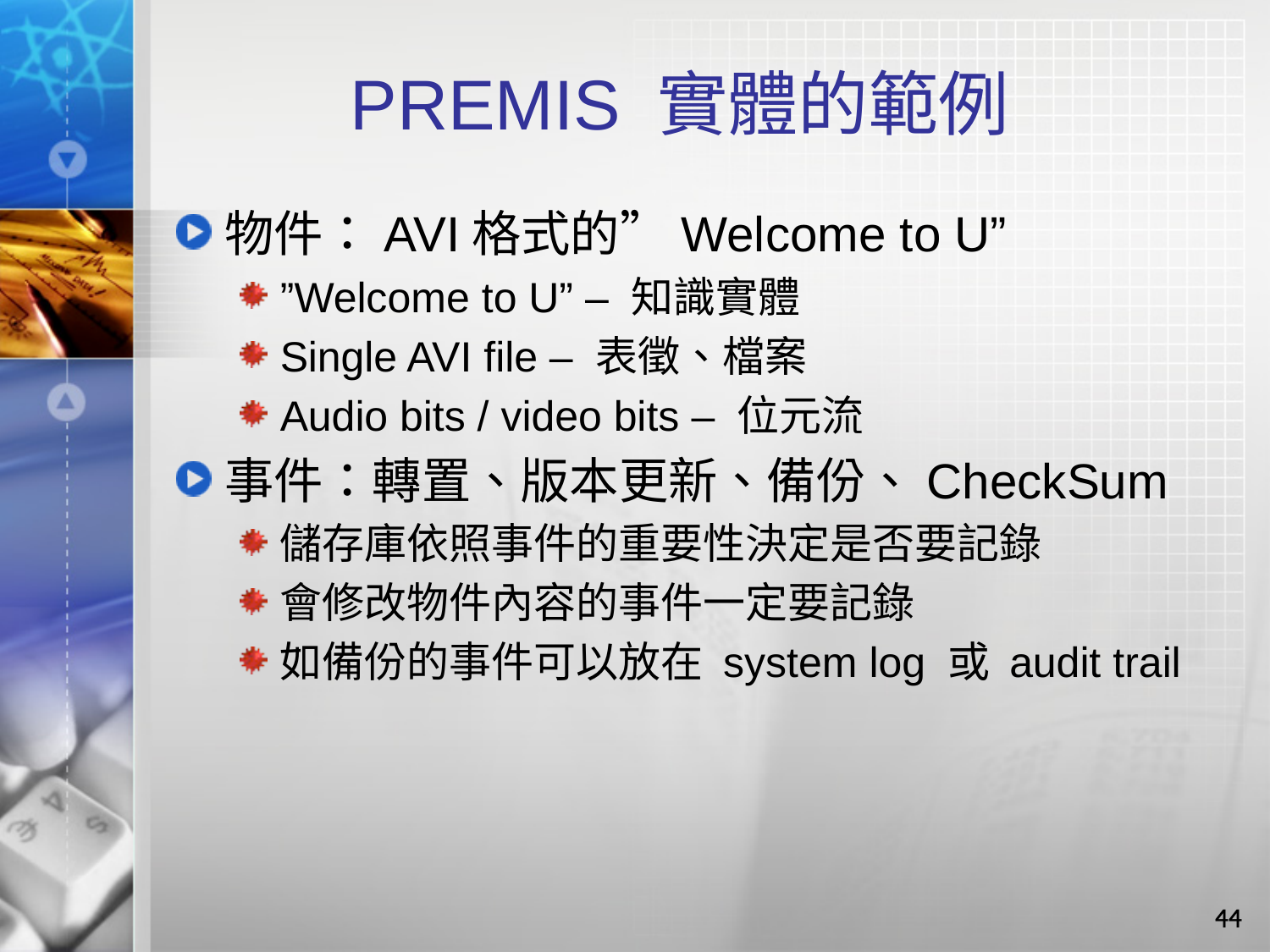

# PREMIS 實體的範例
物件：AVI格式的”Welcome to U”
”Welcome to U” – 知識實體
Single AVI file – 表徵、檔案
Audio bits / video bits – 位元流
事件：轉置、版本更新、備份、CheckSum
儲存庫依照事件的重要性決定是否要記錄
會修改物件內容的事件一定要記錄
如備份的事件可以放在 system log 或 audit trail

44